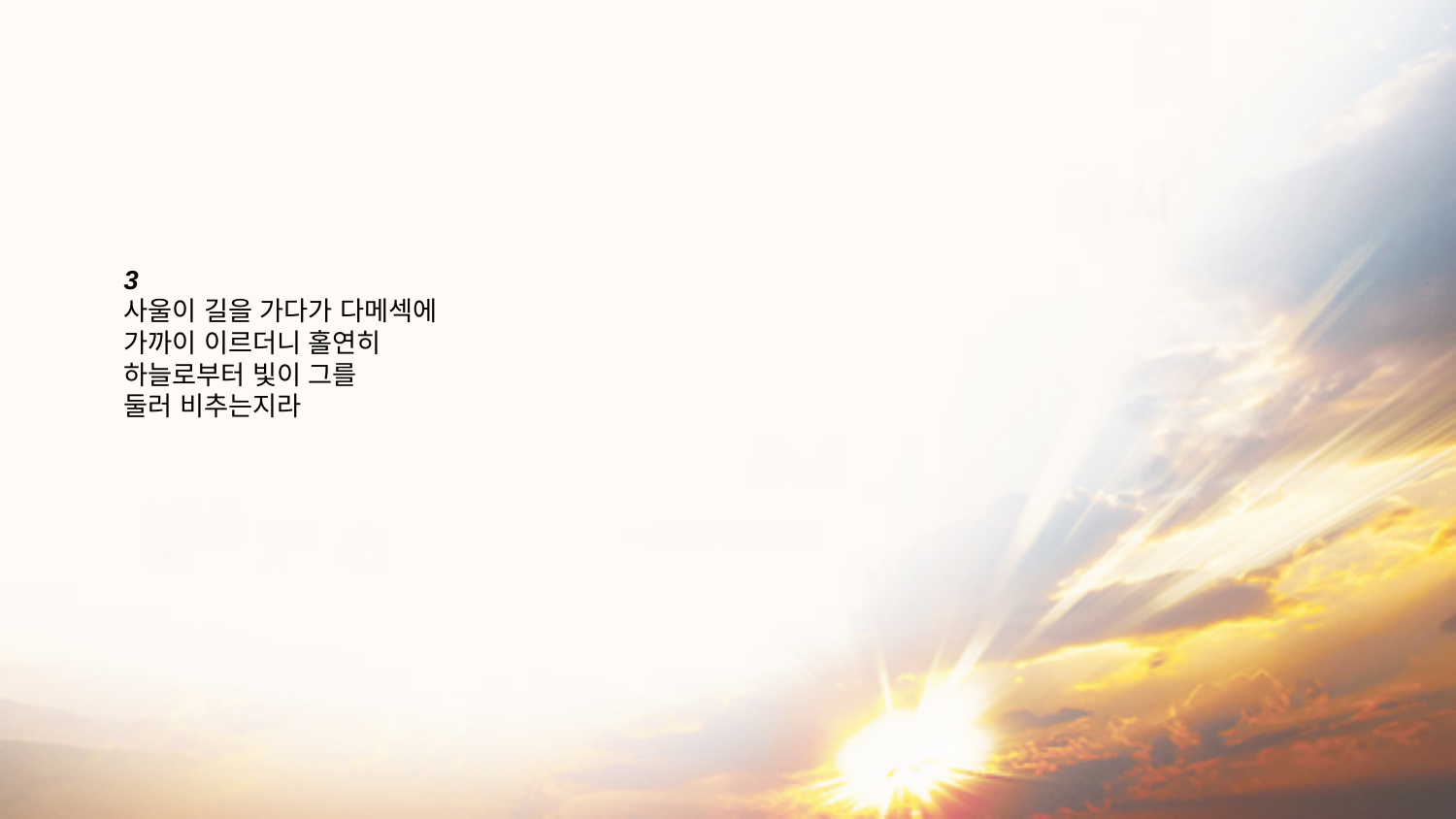

# 3 사울이 길을 가다가 다메섹에 가까이 이르더니 홀연히 하늘로부터 빛이 그를 둘러 비추는지라